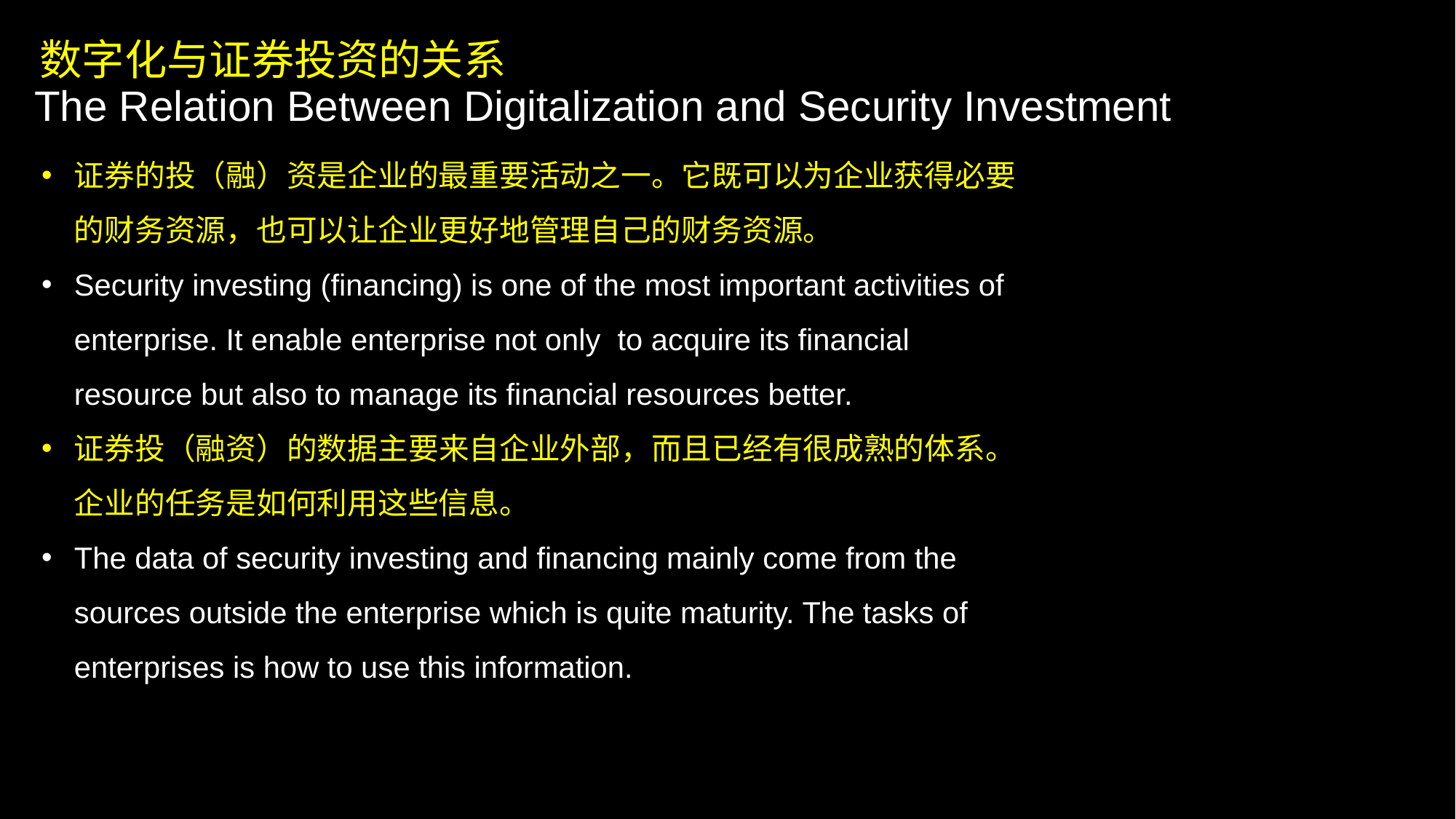

数字化与证券投资的关系
  The Relation Between Digitalization and Security Investment
证券的投（融）资是企业的最重要活动之一。它既可以为企业获得必要的财务资源，也可以让企业更好地管理自己的财务资源。
Security investing (financing) is one of the most important activities of enterprise. It enable enterprise not only  to acquire its financial resource but also to manage its financial resources better.
证券投（融资）的数据主要来自企业外部，而且已经有很成熟的体系。企业的任务是如何利用这些信息。
The data of security investing and financing mainly come from the sources outside the enterprise which is quite maturity. The tasks of enterprises is how to use this information.